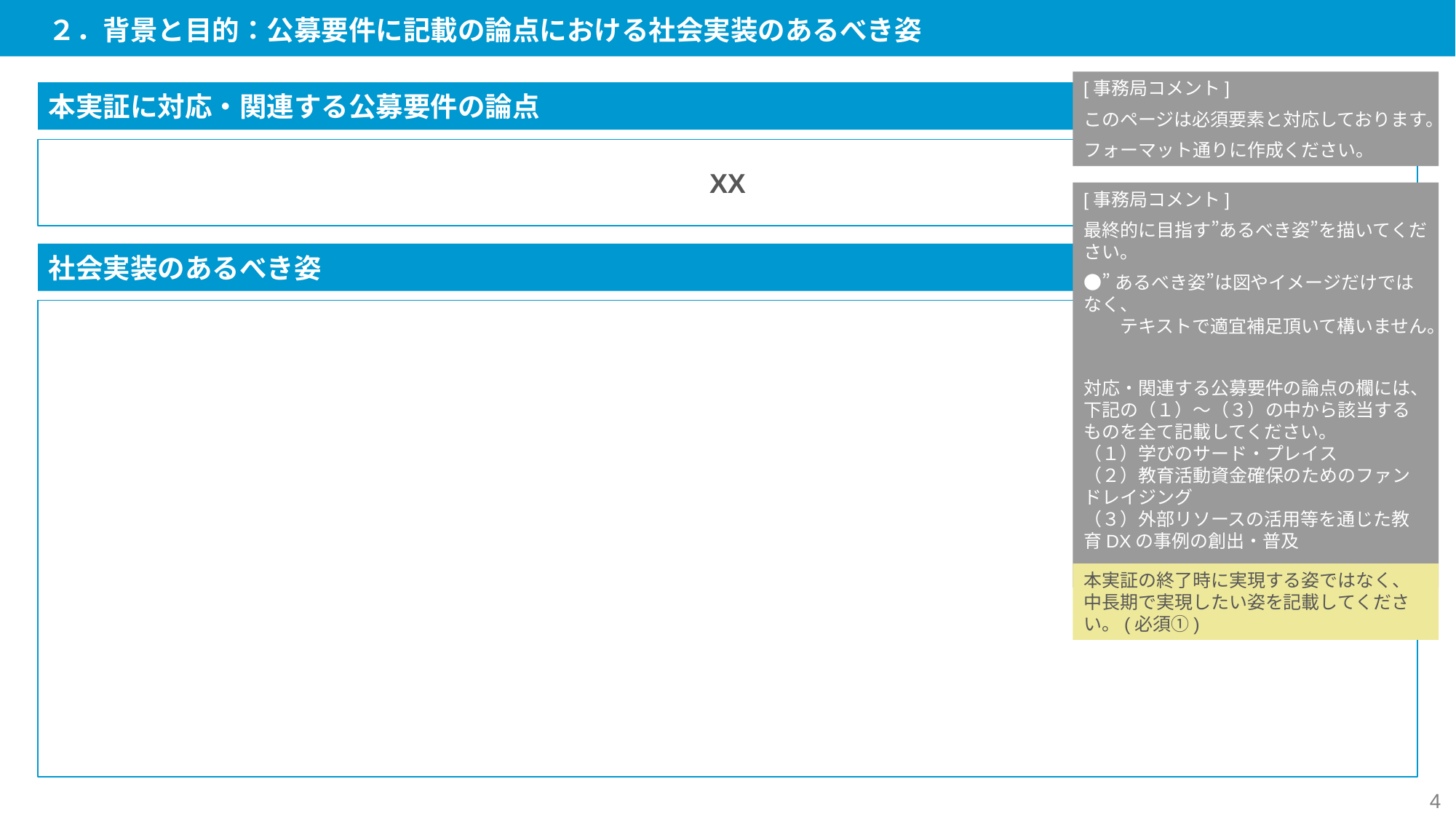

２．背景と目的：公募要件に記載の論点における社会実装のあるべき姿
[事務局コメント]
このページは必須要素と対応しております。
フォーマット通りに作成ください。
本実証に対応・関連する公募要件の論点
XX
[事務局コメント]
最終的に目指す”あるべき姿”を描いてください。
●”あるべき姿”は図やイメージだけではなく、
　　テキストで適宜補足頂いて構いません。

対応・関連する公募要件の論点の欄には、下記の（１）～（３）の中から該当するものを全て記載してください。
（１）学びのサード・プレイス
（２）教育活動資金確保のためのファンドレイジング
（３）外部リソースの活用等を通じた教育DXの事例の創出・普及

社会実装のあるべき姿

本実証の終了時に実現する姿ではなく、
中長期で実現したい姿を記載してください。(必須①)